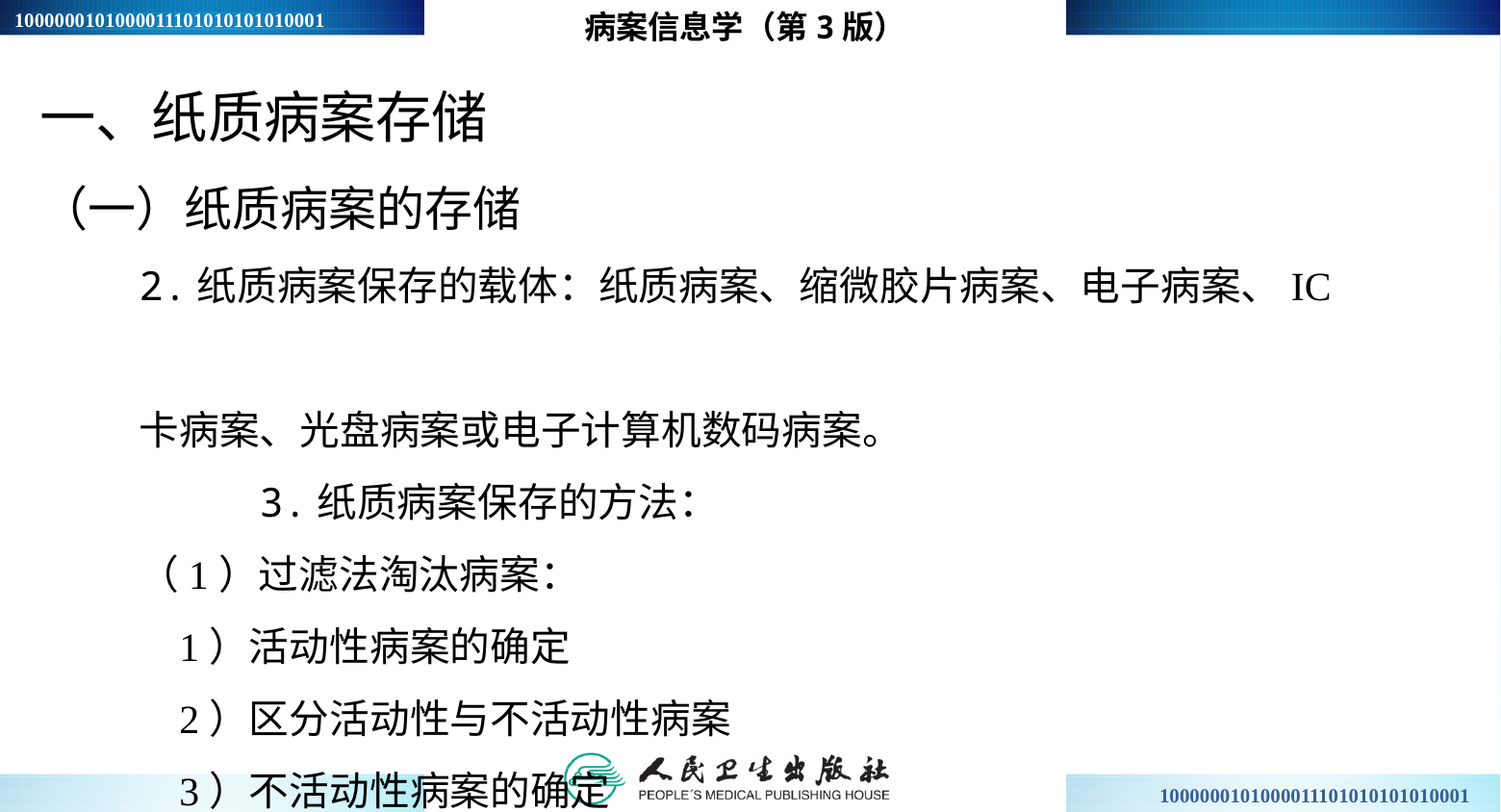

病案信息学（第3版）
一、纸质病案存储
（一）纸质病案的存储
2.纸质病案保存的载体：纸质病案、缩微胶片病案、电子病案、IC
卡病案、光盘病案或电子计算机数码病案。
     3.纸质病案保存的方法：
（1）过滤法淘汰病案：
    1）活动性病案的确定
    2）区分活动性与不活动性病案
    3）不活动性病案的确定